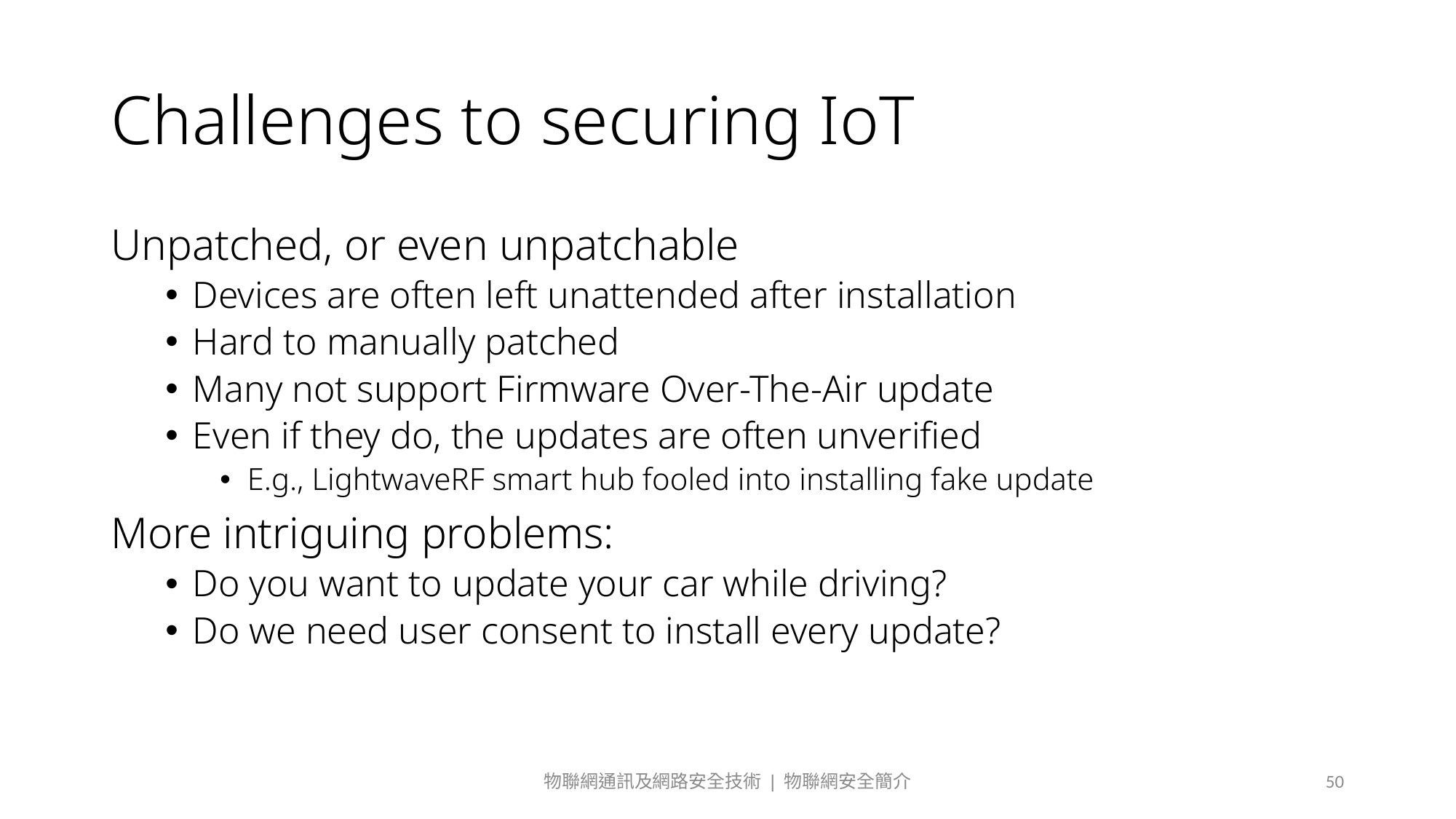

# Challenges to securing IoT
Unpatched, or even unpatchable
Devices are often left unattended after installation
Hard to manually patched
Many not support Firmware Over-The-Air update
Even if they do, the updates are often unverified
E.g., LightwaveRF smart hub fooled into installing fake update
More intriguing problems:
Do you want to update your car while driving?
Do we need user consent to install every update?

物聯網通訊及網路安全技術 | 物聯網安全簡介
50